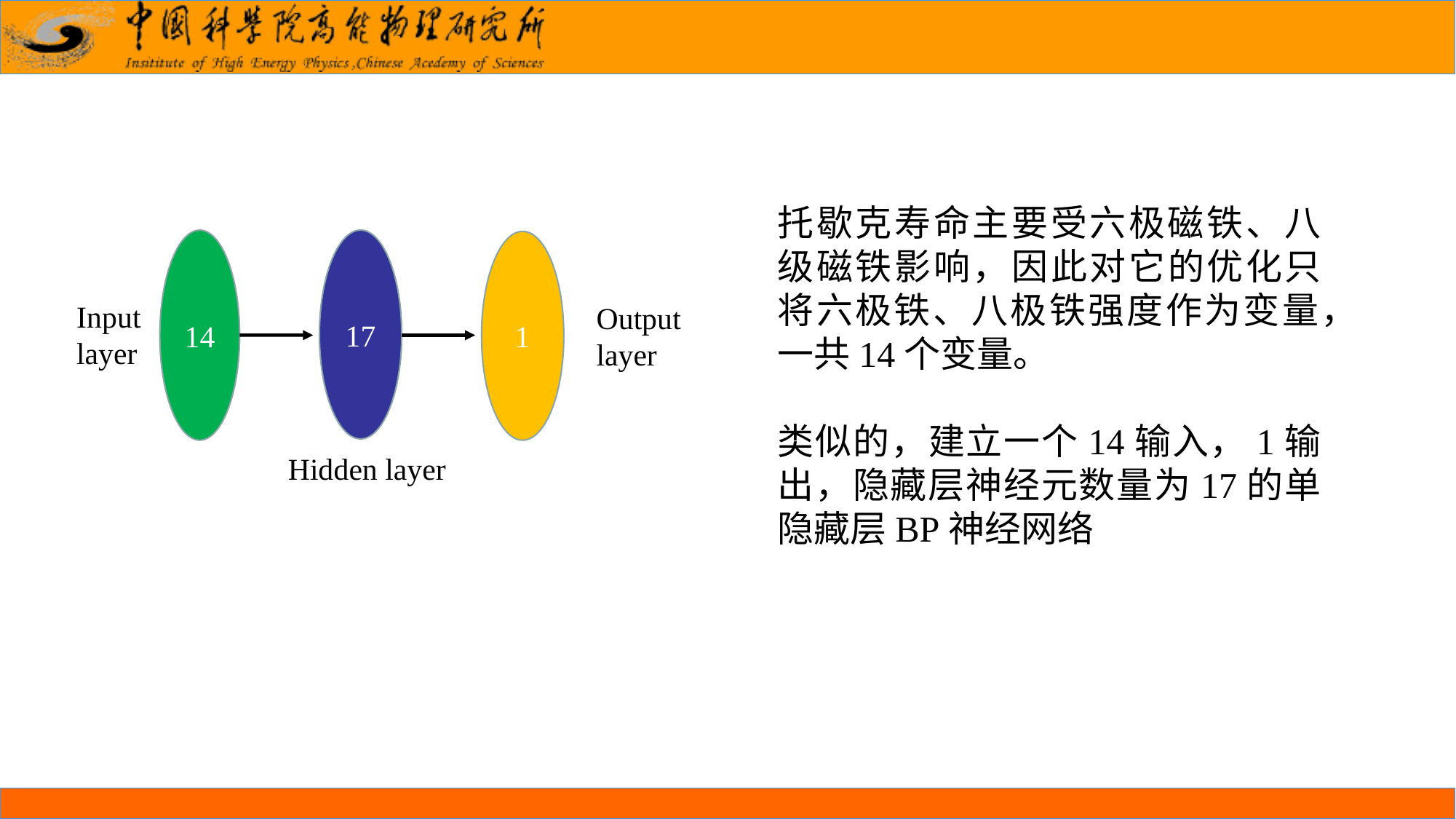

托歇克寿命主要受六极磁铁、八级磁铁影响，因此对它的优化只将六极铁、八极铁强度作为变量，一共14个变量。

类似的，建立一个14输入，1输出，隐藏层神经元数量为17的单隐藏层BP神经网络
14
17
1
Input layer
Output layer
Hidden layer